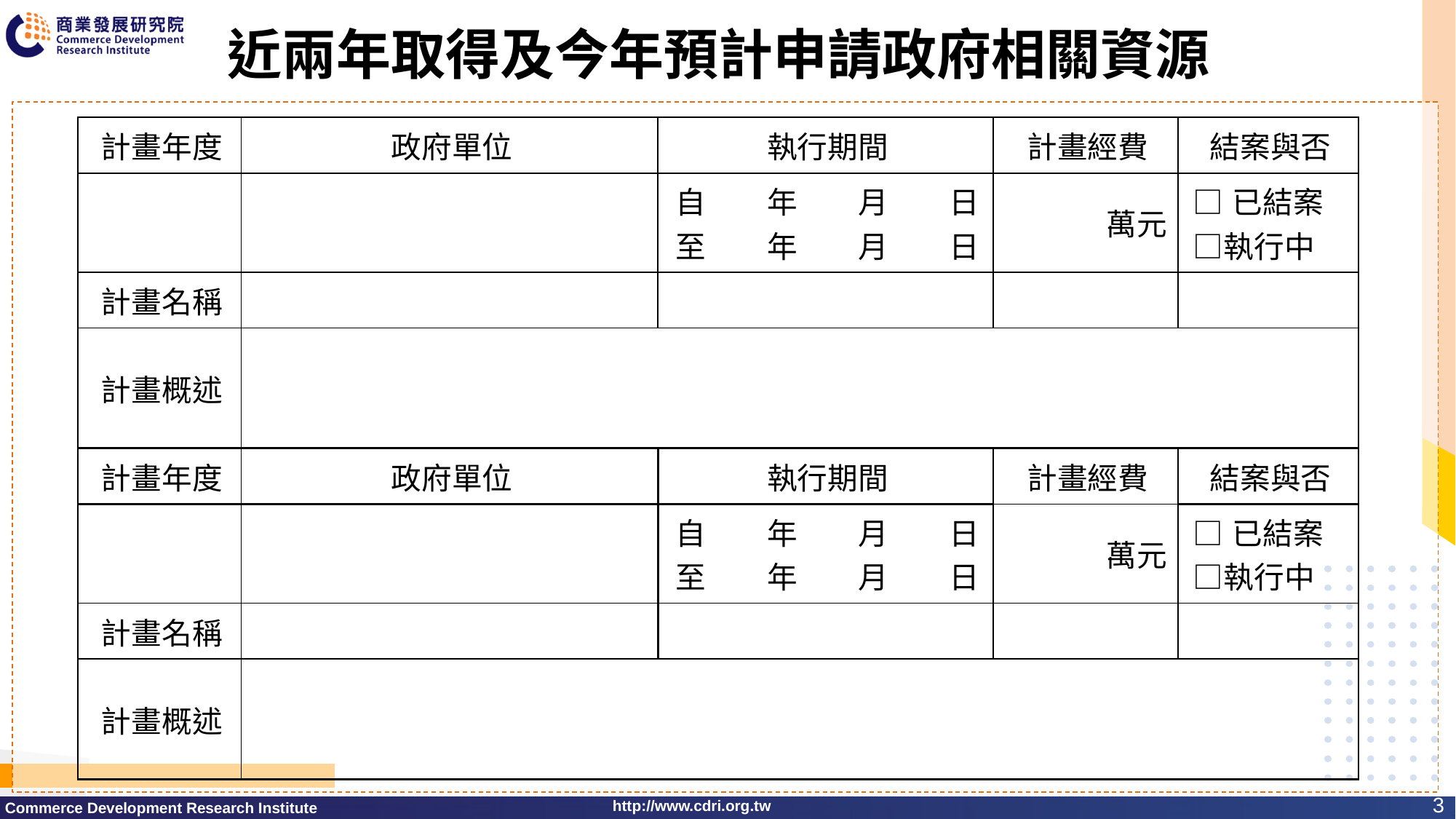

# 近兩年取得及今年預計申請政府相關資源
| 計畫年度 | 政府單位 | 執行期間 | 計畫經費 | 結案與否 |
| --- | --- | --- | --- | --- |
|  |  | 自　　年　　月　　日 至　　年　　月　　日 | 萬元 | □已結案 □執行中 |
| 計畫名稱 |  |  |  |  |
| 計畫概述 |  |  |  |  |
| 計畫年度 | 政府單位 | 執行期間 | 計畫經費 | 結案與否 |
|  |  | 自　　年　　月　　日 至　　年　　月　　日 | 萬元 | □已結案 □執行中 |
| 計畫名稱 |  |  |  |  |
| 計畫概述 |  |  |  |  |
3